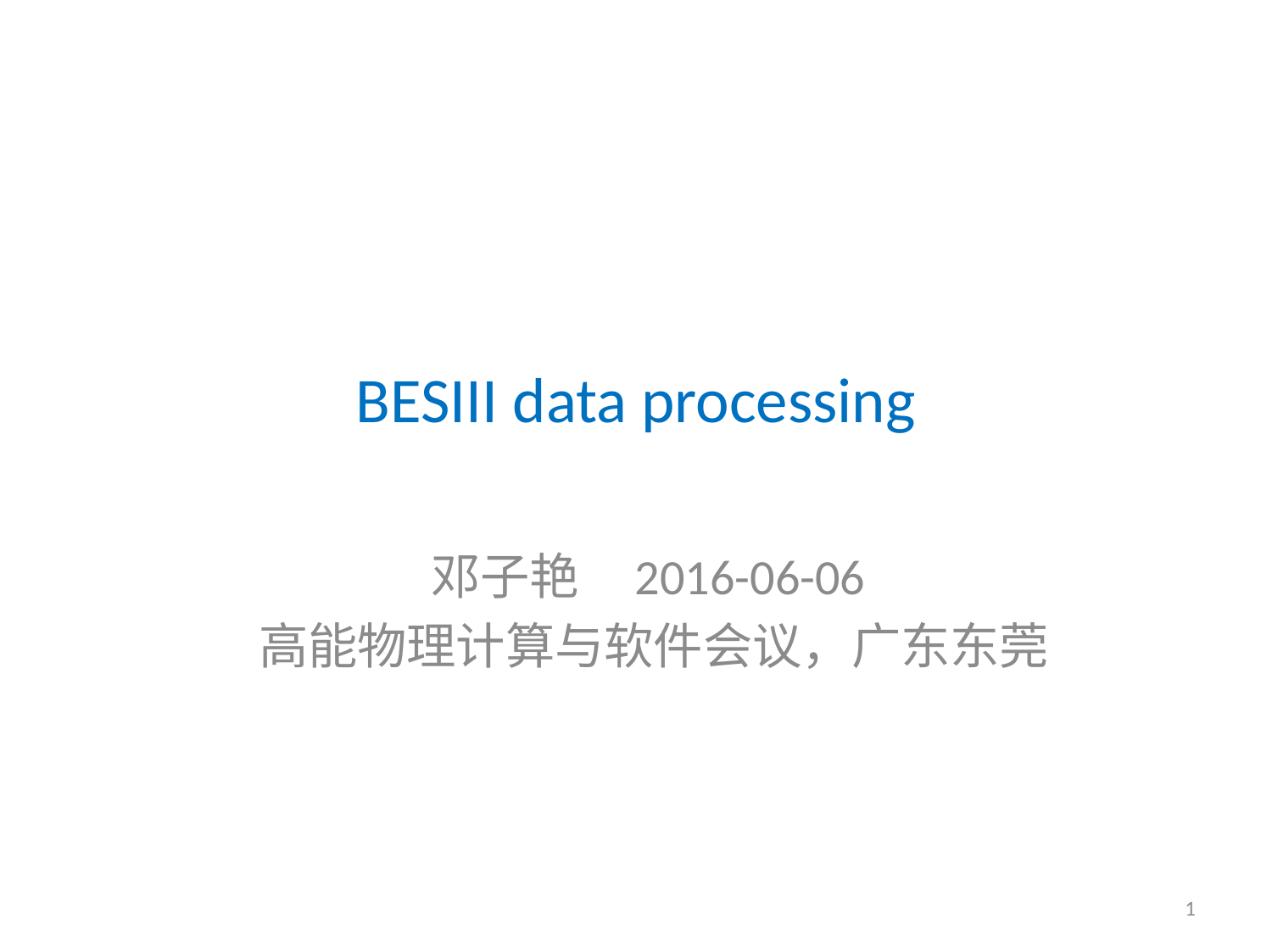

# BESIII data processing
邓子艳    2016-06-06
高能物理计算与软件会议，广东东莞
1